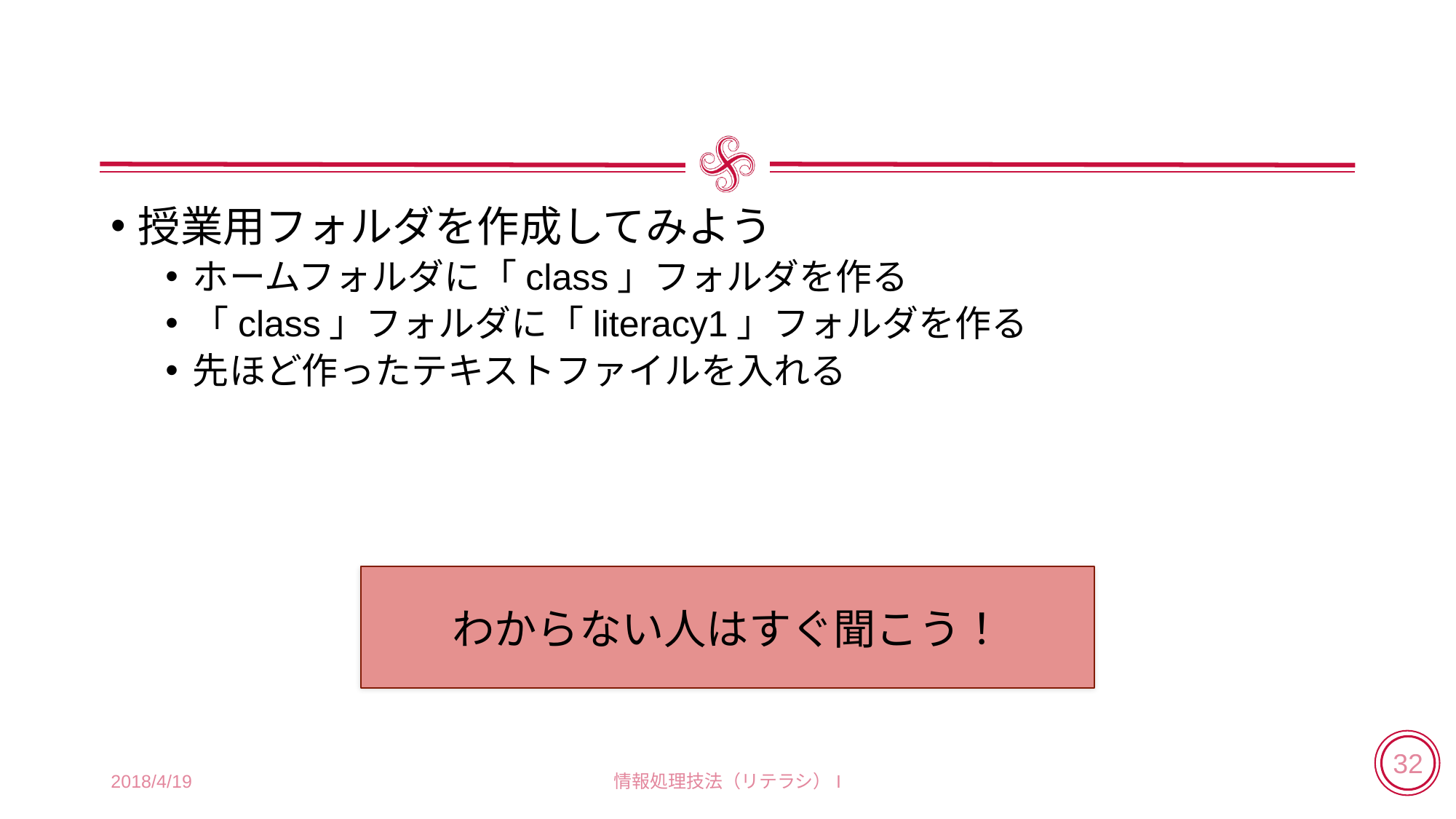

#
授業用フォルダを作成してみよう
ホームフォルダに「class」フォルダを作る
「class」フォルダに「literacy1」フォルダを作る
先ほど作ったテキストファイルを入れる

わからない人はすぐ聞こう！
2018/4/19
情報処理技法（リテラシ）I